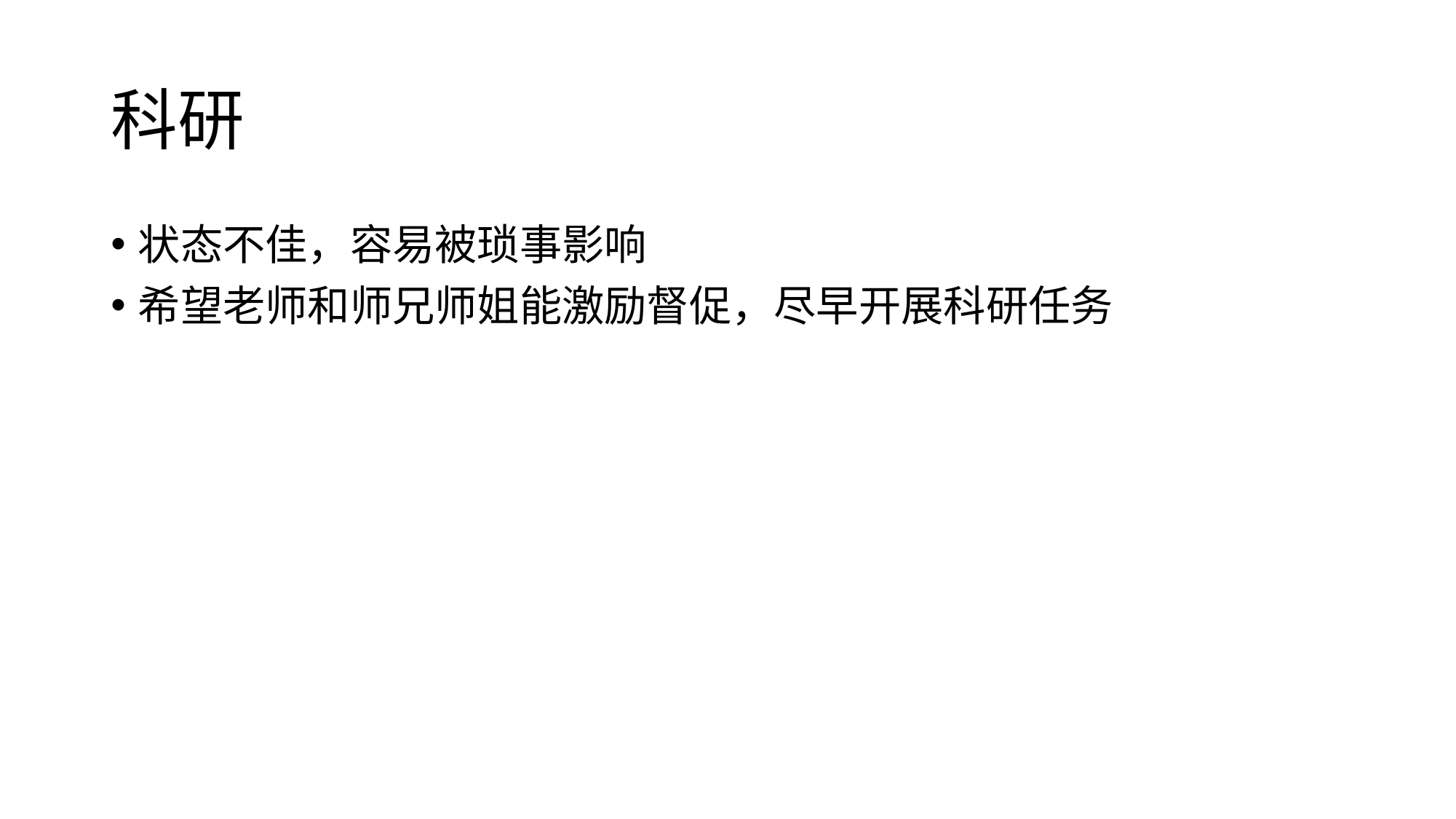

# 科研
状态不佳，容易被琐事影响
希望老师和师兄师姐能激励督促，尽早开展科研任务